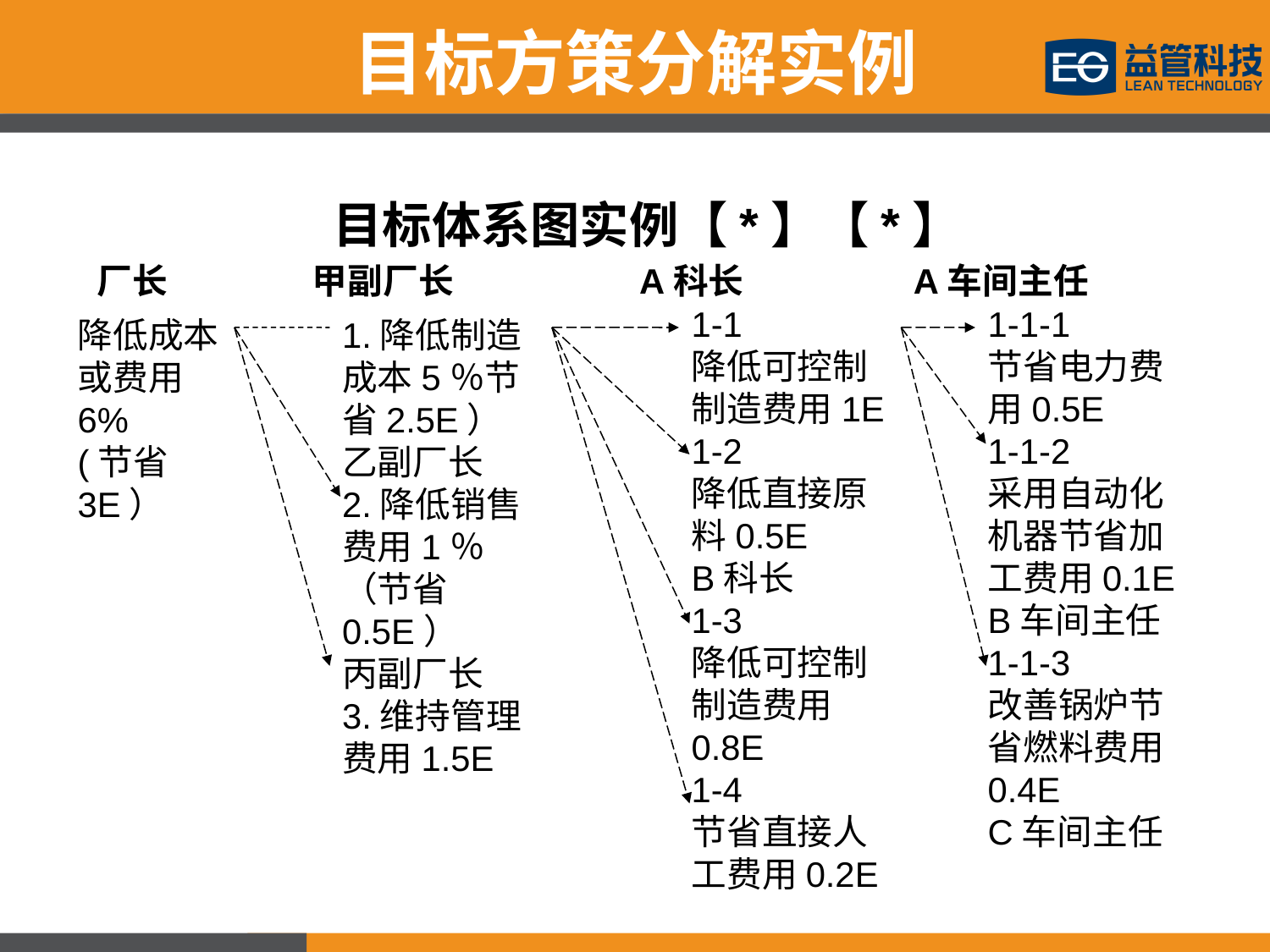

目标方策分解实例
目标体系图实例【*】【*】
厂长                  甲副厂长                      A科长                    A车间主任
1-1
降低可控制制造费用1E
1-2
降低直接原料0.5E
B科长
1-3
降低可控制制造费用0.8E
1-4
节省直接人工费用0.2E
1-1-1
节省电力费用0.5E
1-1-2
采用自动化机器节省加工费用0.1E
B车间主任
1-1-3
改善锅炉节省燃料费用0.4E
C车间主任
降低成本或费用6%
(节省3E）
1.降低制造成本5％节省2.5E）
乙副厂长
2.降低销售费用1％（节省0.5E）
丙副厂长
3.维持管理费用1.5E